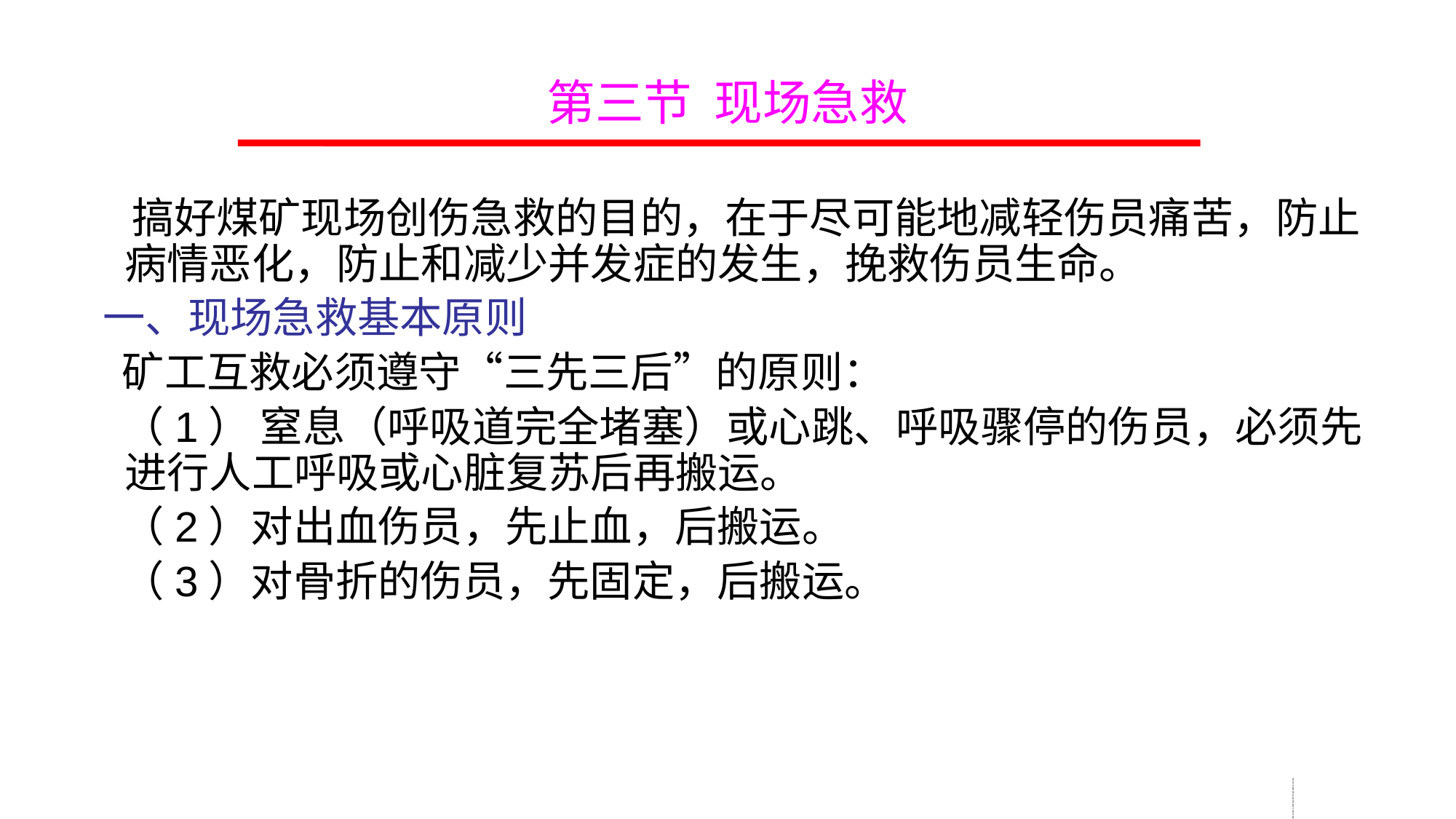

# 第三节  现场急救

    搞好煤矿现场创伤急救的目的，在于尽可能地减轻伤员痛苦，防止病情恶化，防止和减少并发症的发生，挽救伤员生命。
 一、现场急救基本原则
   矿工互救必须遵守“三先三后”的原则：
   （1） 窒息（呼吸道完全堵塞）或心跳、呼吸骤停的伤员，必须先进行人工呼吸或心脏复苏后再搬运。
   （2）对出血伤员，先止血，后搬运。
   （3）对骨折的伤员，先固定，后搬运。
乓矮架位哥都甥仿嗜筋呈氮饿挨肠捂沛吠簧唉怔障祈络煮蹈庶唱亏张涉矾煤矿瓦斯检查工安全操作与现场急救煤矿瓦斯检查工安全操作与现场急救